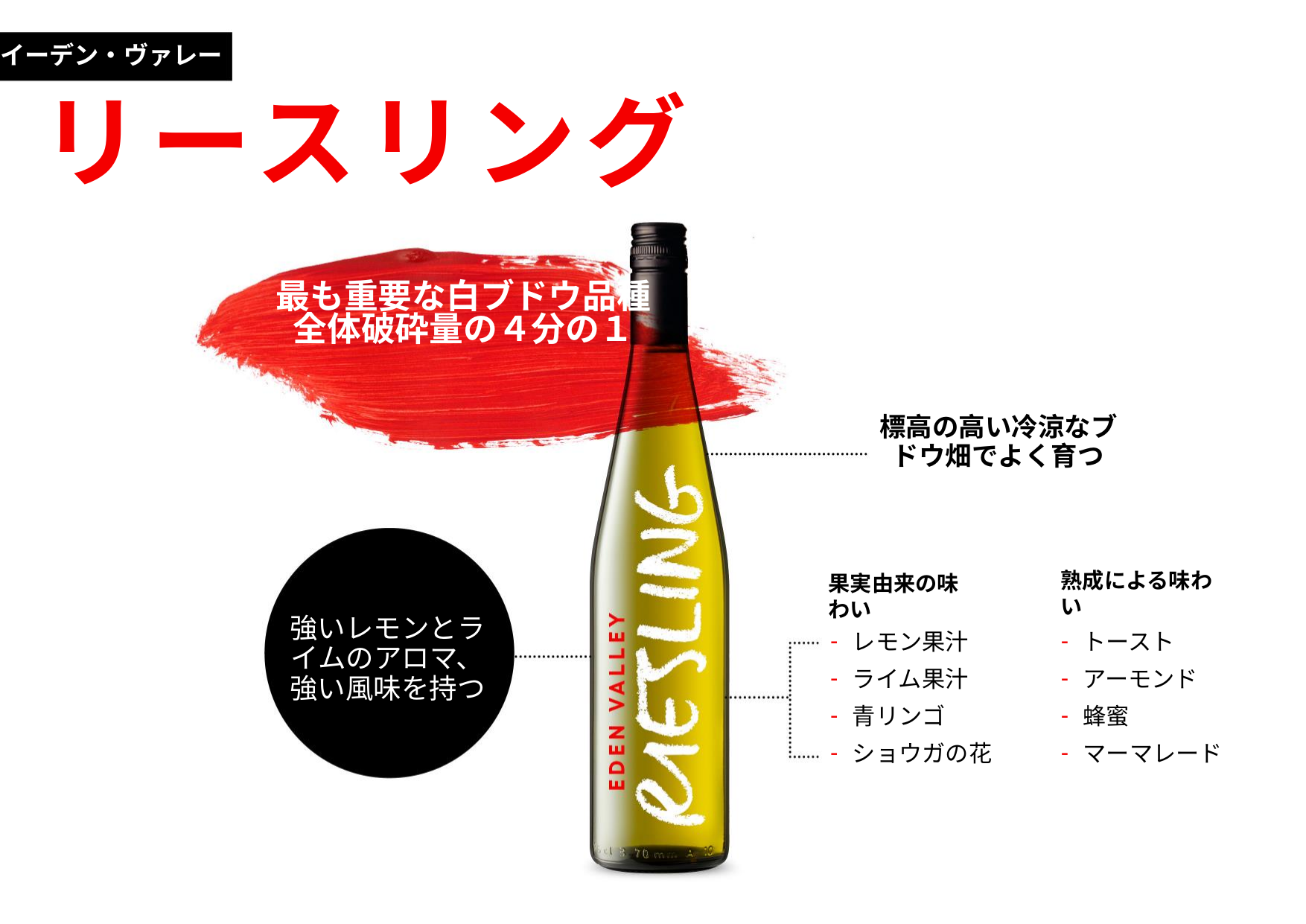

イーデン・ヴァレー
リースリング
最も重要な白ブドウ品種
全体破砕量の４分の１
標高の高い冷涼なブドウ畑でよく育つ
熟成による味わい
果実由来の味わい
強いレモンとライムのアロマ、強い風味を持つ
レモン果汁
ライム果汁
青リンゴ
ショウガの花
トースト
アーモンド
蜂蜜
マーマレード